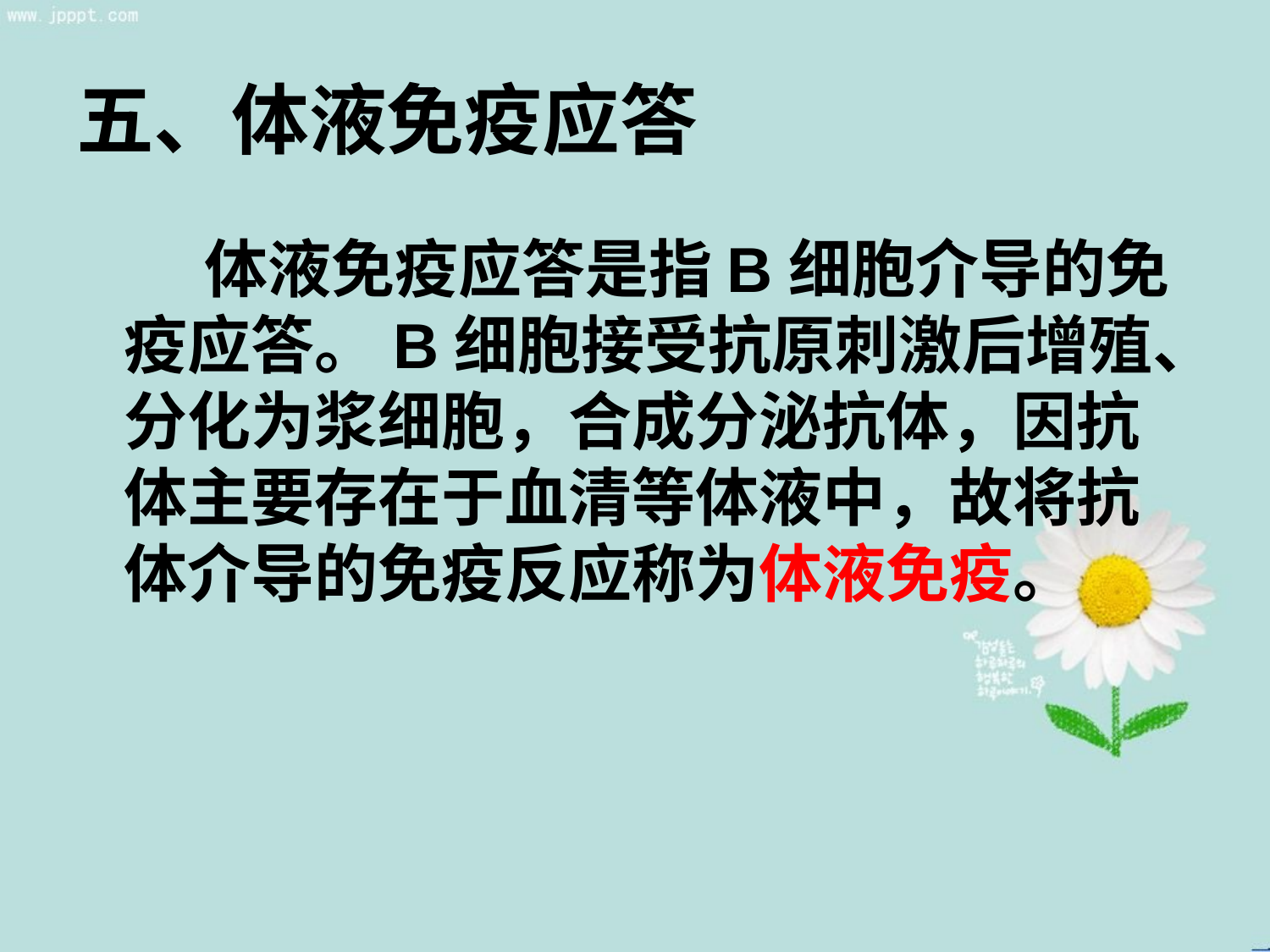

# 五、体液免疫应答
         体液免疫应答是指B细胞介导的免疫应答。B细胞接受抗原刺激后增殖、分化为浆细胞，合成分泌抗体，因抗体主要存在于血清等体液中，故将抗体介导的免疫反应称为体液免疫。